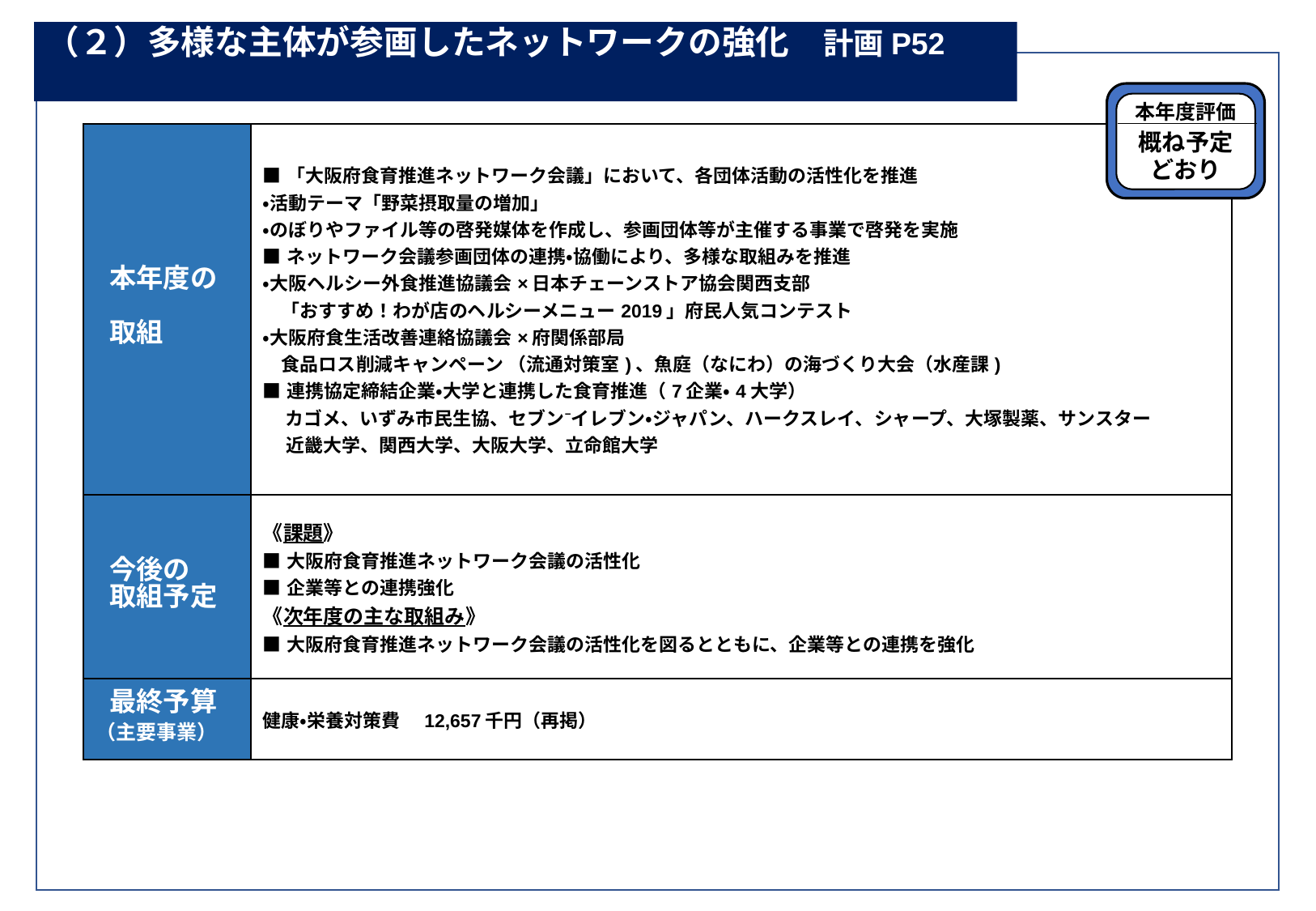

（２）多様な主体が参画したネットワークの強化　計画P52

本年度評価

概ね予定
どおり
| 本年度の 取組 | ■「大阪府食育推進ネットワーク会議」において、各団体活動の活性化を推進 ・活動テーマ「野菜摂取量の増加」 ・のぼりやファイル等の啓発媒体を作成し、参画団体等が主催する事業で啓発を実施 ■ネットワーク会議参画団体の連携・協働により、多様な取組みを推進 ・大阪ヘルシー外食推進協議会×日本チェーンストア協会関西支部 　「おすすめ！わが店のヘルシーメニュー2019」府民人気コンテスト ・大阪府食生活改善連絡協議会×府関係部局 　食品ロス削減キャンペーン （流通対策室)、魚庭（なにわ）の海づくり大会（水産課)　 ■連携協定締結企業・大学と連携した食育推進（7企業・4大学） カゴメ、いずみ市民生協、セブン⁻イレブン・ジャパン、ハークスレイ、シャープ、大塚製薬、サンスター 　 近畿大学、関西大学、大阪大学、立命館大学 |
| --- | --- |
| 今後の 取組予定 | 《課題》 ■大阪府食育推進ネットワーク会議の活性化 ■企業等との連携強化 《次年度の主な取組み》 ■大阪府食育推進ネットワーク会議の活性化を図るとともに、企業等との連携を強化 |
| 最終予算 （主要事業） | 健康・栄養対策費　12,657千円（再掲） |
概ね予定どおり
概ね予定どおり